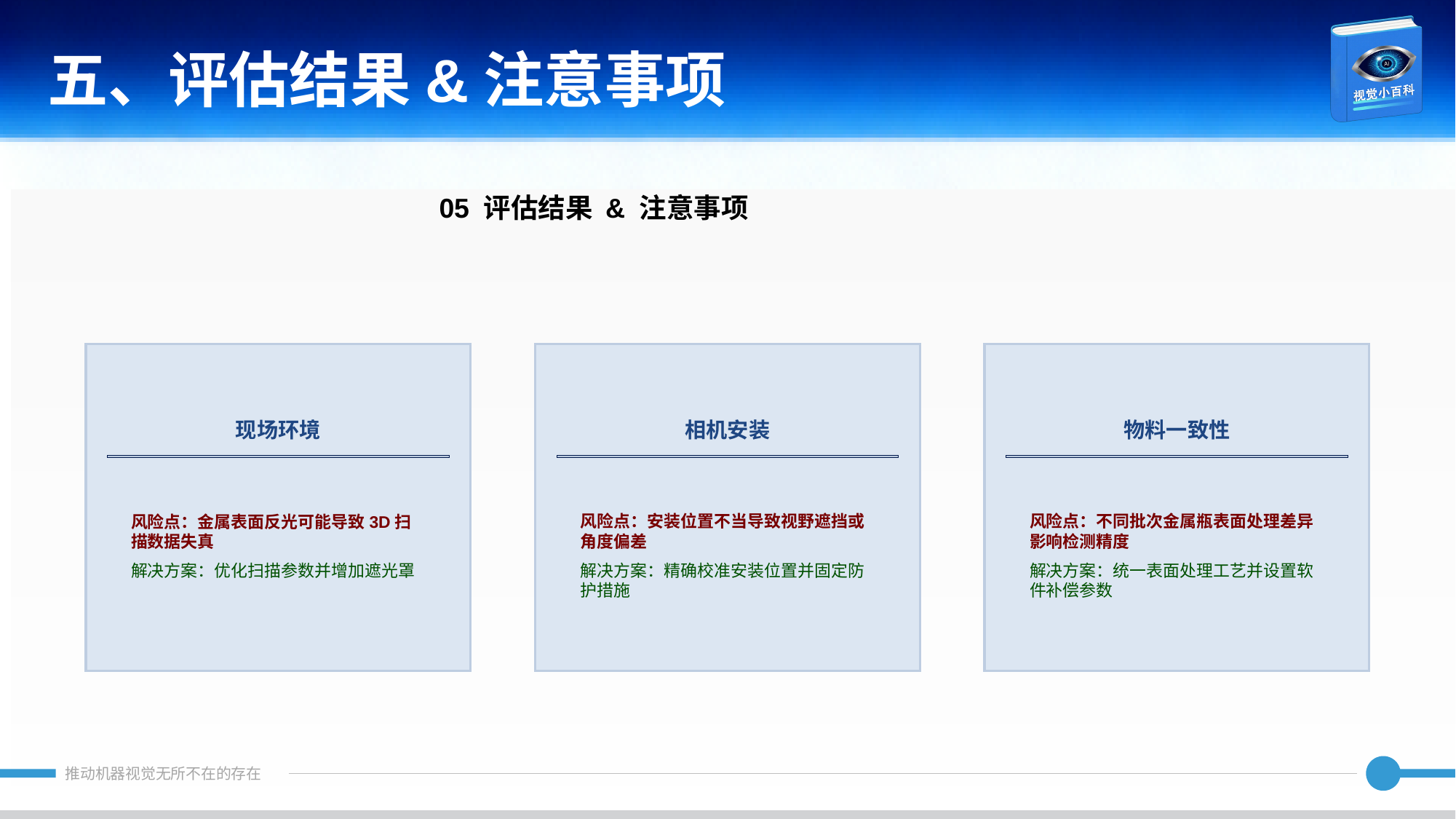

五、评估结果&注意事项

05 评估结果 & 注意事项

现场环境

相机安装

物料一致性

风险点：金属表面反光可能导致3D扫描数据失真
解决方案：优化扫描参数并增加遮光罩

风险点：安装位置不当导致视野遮挡或角度偏差
解决方案：精确校准安装位置并固定防护措施

风险点：不同批次金属瓶表面处理差异影响检测精度
解决方案：统一表面处理工艺并设置软件补偿参数
11